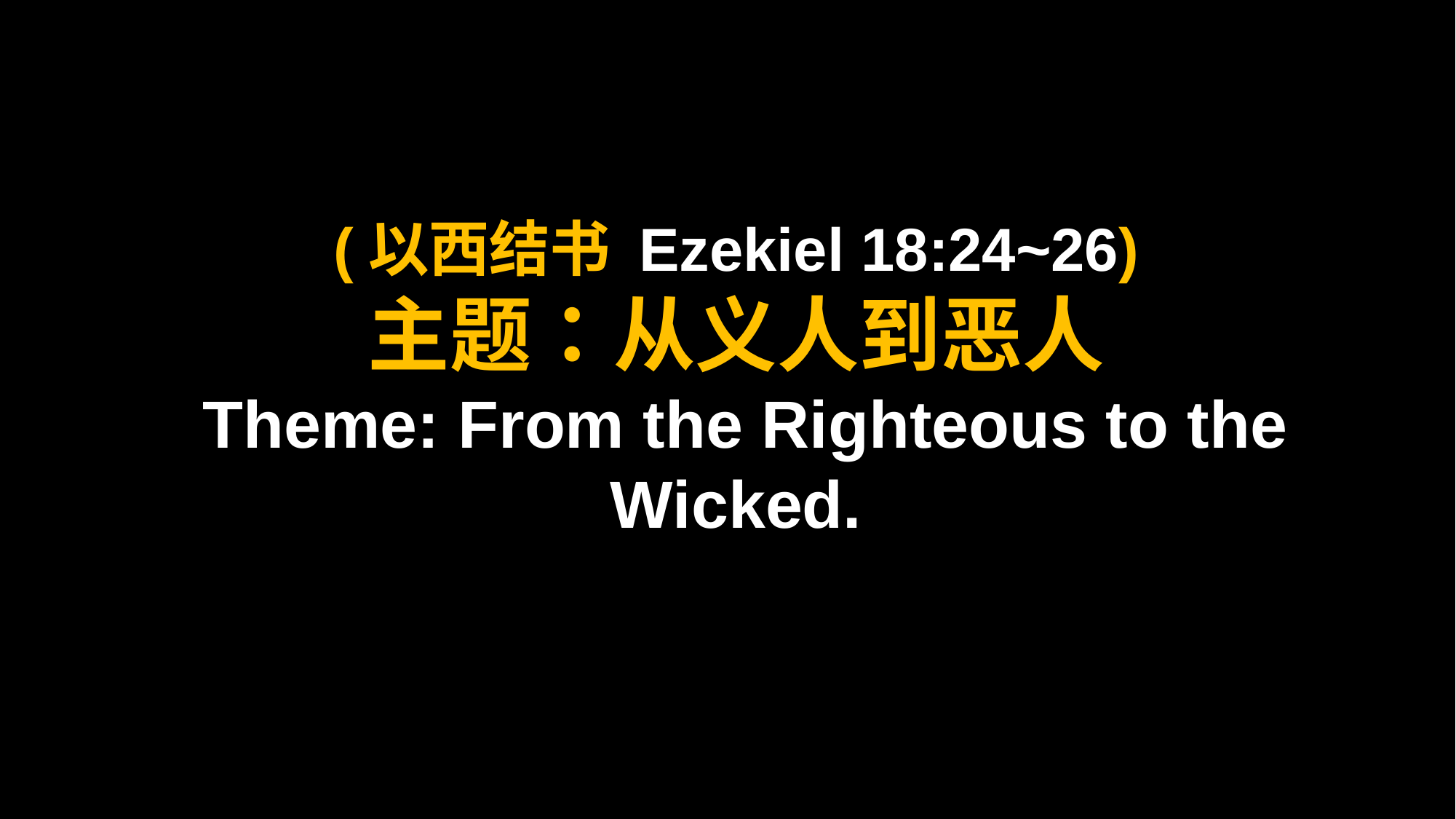

(以西结书 Ezekiel 18:24~26)
主题：从义人到恶人
 Theme: From the Righteous to the Wicked.